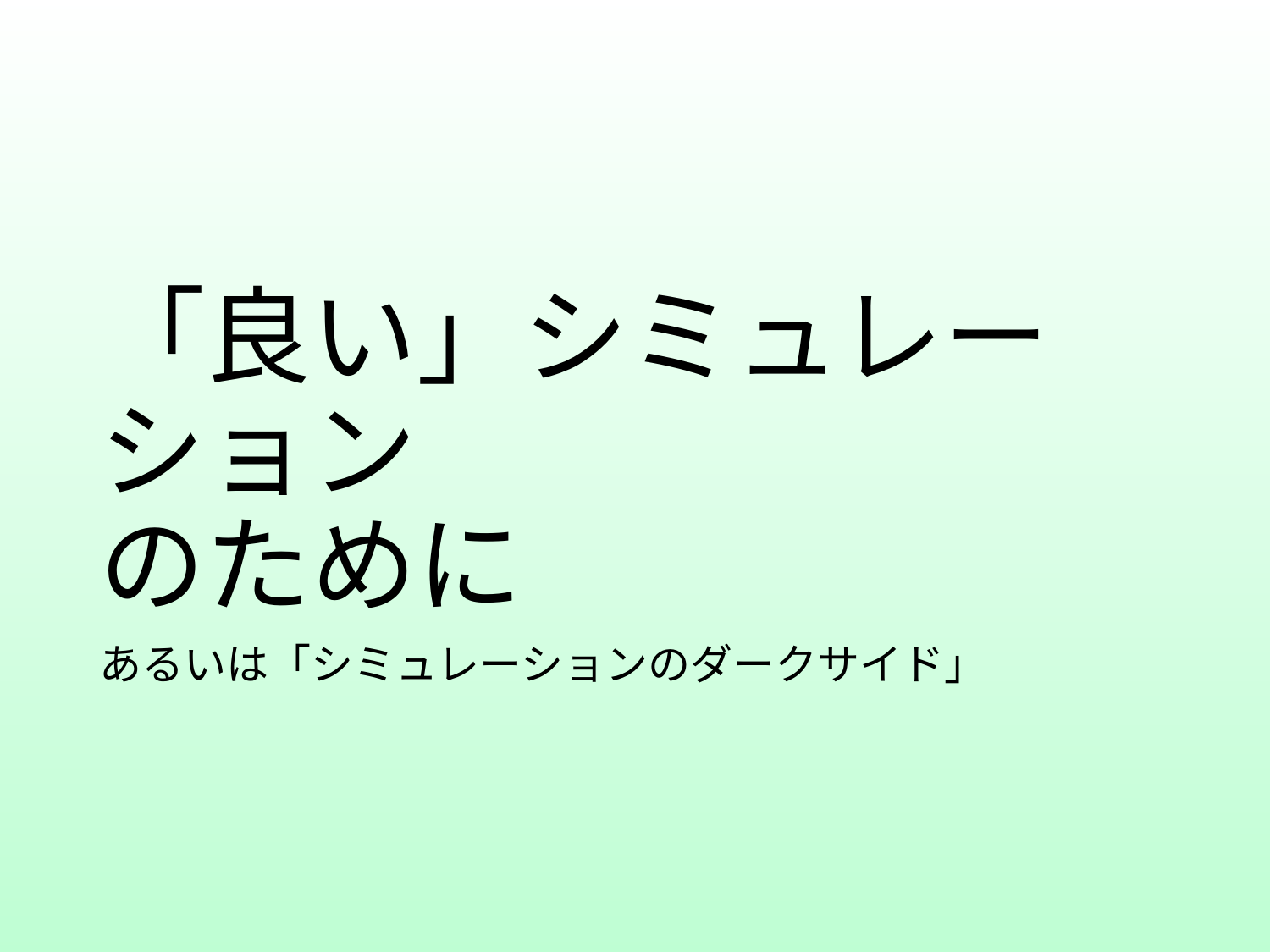

# 「良い」シミュレーション のために
あるいは「シミュレーションのダークサイド」